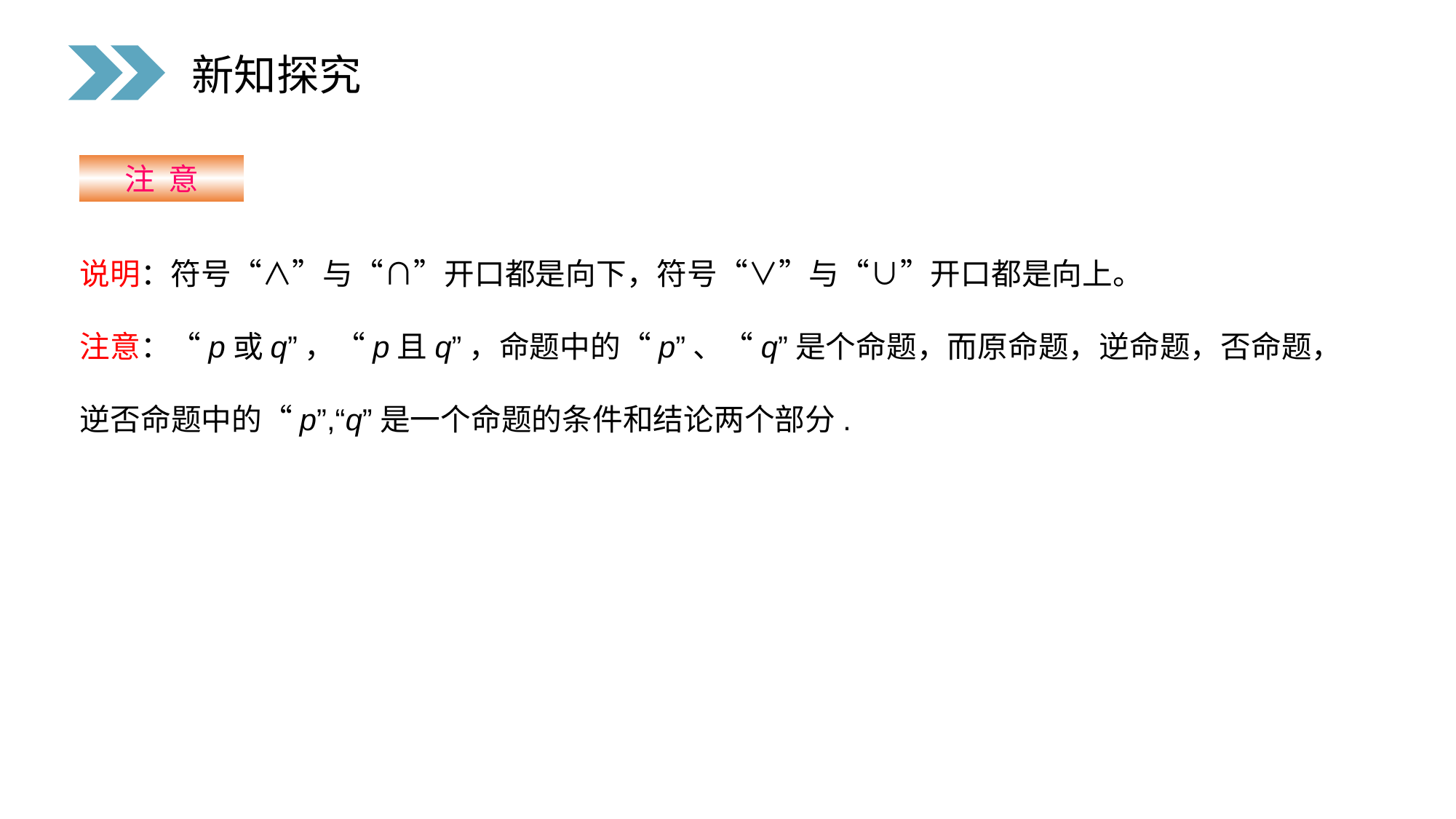

新知探究
注  意
说明：符号“∧”与“∩”开口都是向下，符号“∨”与“∪”开口都是向上。
注意：“p或q”，“p且q”，命题中的“p”、“q”是个命题，而原命题，逆命题，否命题，逆否命题中的“p”,“q”是一个命题的条件和结论两个部分.